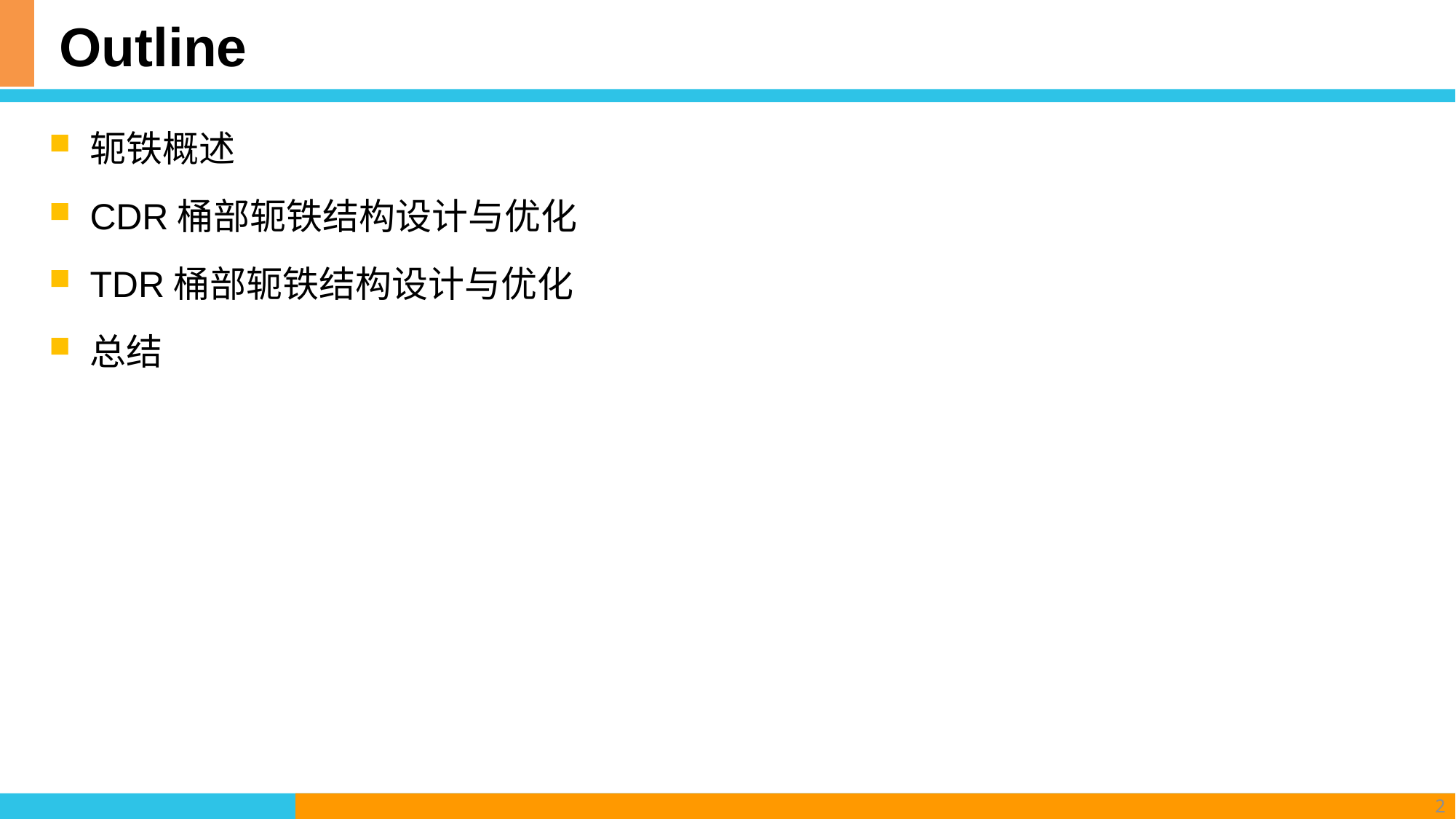

# Outline
轭铁概述
CDR桶部轭铁结构设计与优化
TDR桶部轭铁结构设计与优化
总结
2